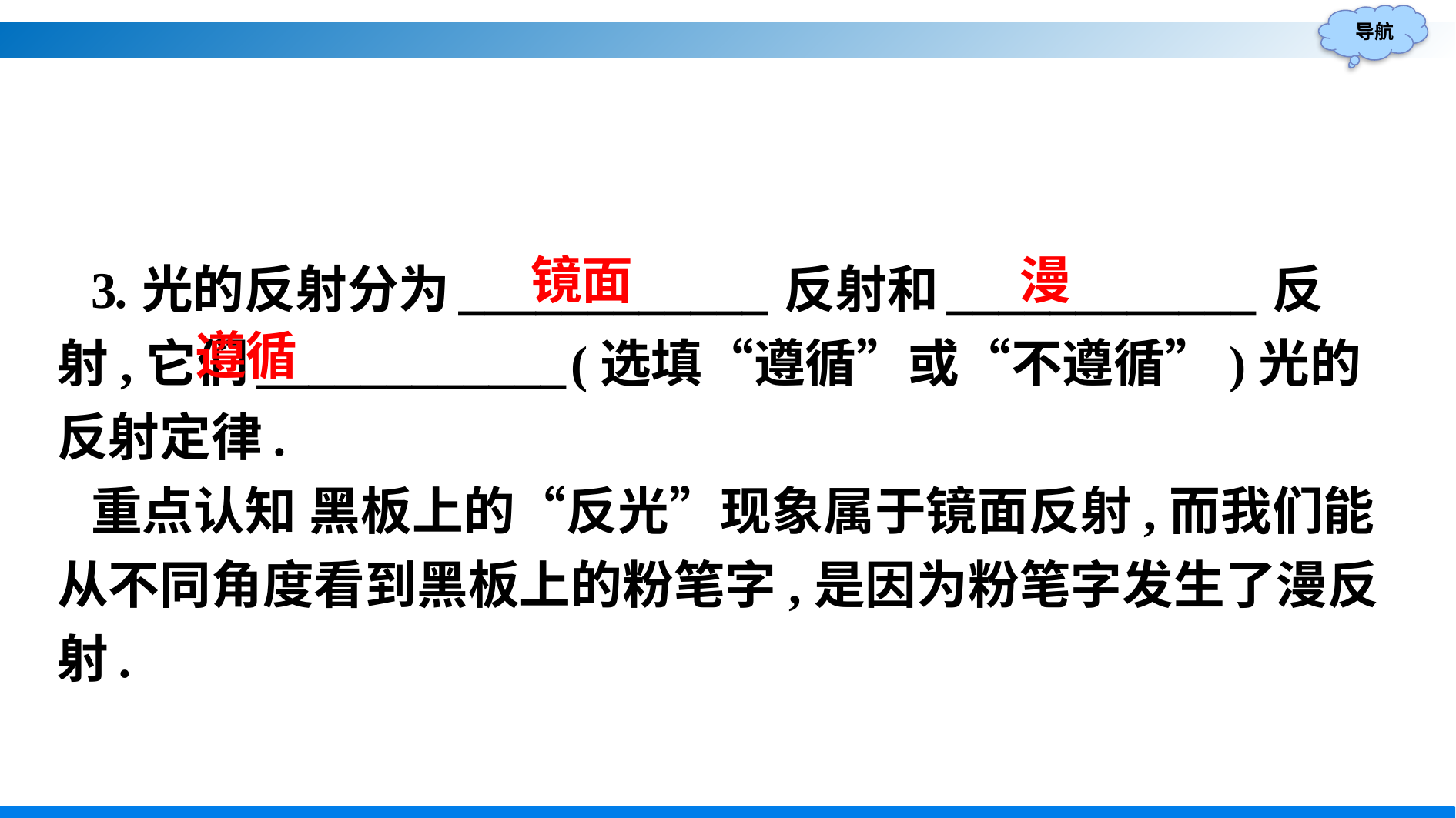

3.光的反射分为____________反射和____________反射,它们____________(选填“遵循”或“不遵循”)光的反射定律.
重点认知 黑板上的“反光”现象属于镜面反射,而我们能从不同角度看到黑板上的粉笔字,是因为粉笔字发生了漫反射.
漫
镜面
遵循